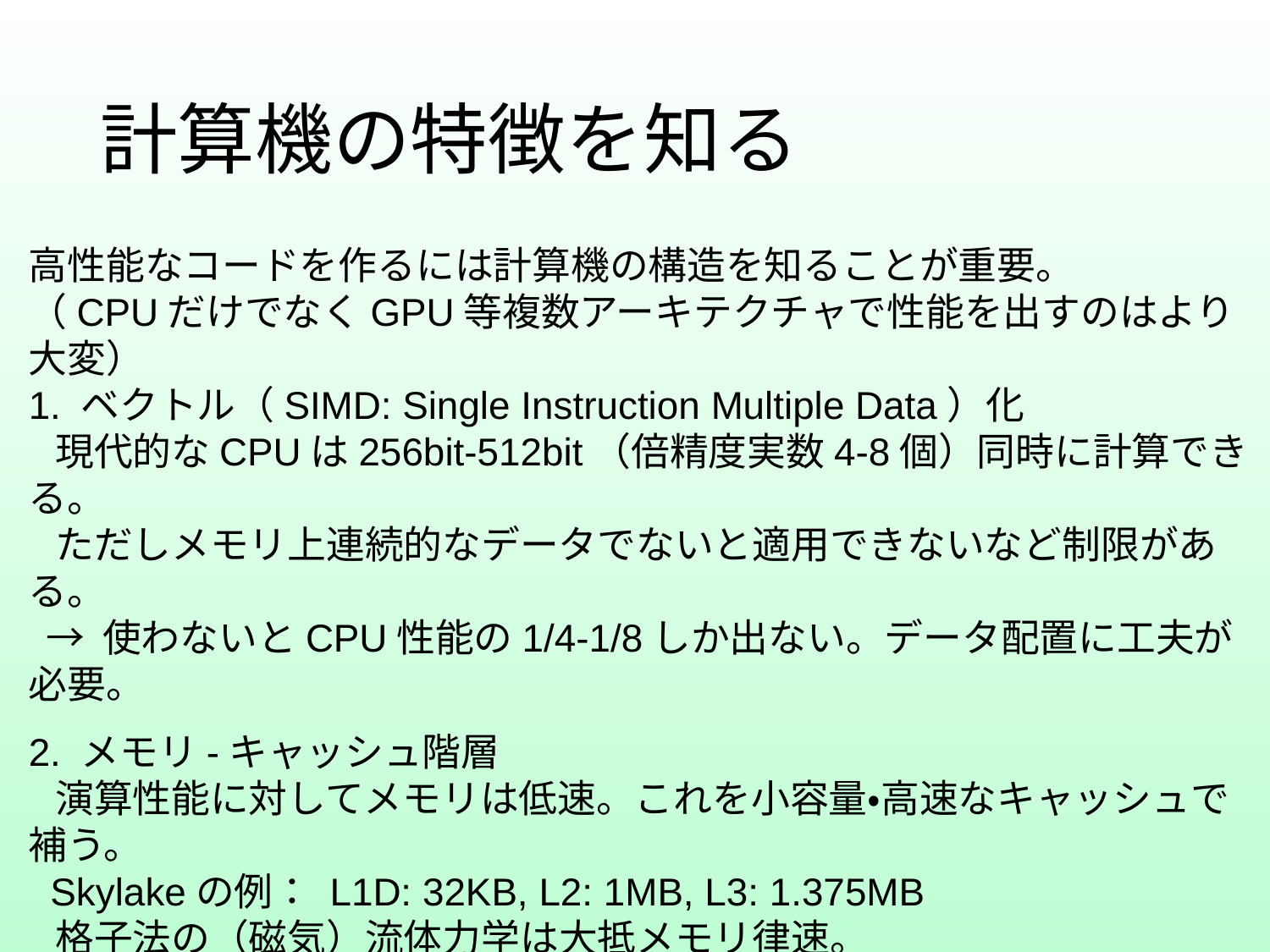

# 計算機の特徴を知る
高性能なコードを作るには計算機の構造を知ることが重要。
（CPUだけでなくGPU等複数アーキテクチャで性能を出すのはより大変）
1. ベクトル（SIMD: Single Instruction Multiple Data）化
  現代的なCPUは256bit-512bit（倍精度実数4-8個）同時に計算できる。
  ただしメモリ上連続的なデータでないと適用できないなど制限がある。
  → 使わないとCPU性能の1/4-1/8しか出ない。データ配置に工夫が必要。
2. メモリ-キャッシュ階層
  演算性能に対してメモリは低速。これを小容量・高速なキャッシュで補う。
  Skylakeの例： L1D: 32KB, L2: 1MB, L3: 1.375MB
  格子法の（磁気）流体力学は大抵メモリ律速。
  → キャッシュが有効に働くよう、データ配置に工夫が必要
3. ネットワーク（並列化）
  メモリと比べてネットワークは更に遅い（バンド幅・レイテンシ共に）
  通信は最低限に、かつ可能な限り隠蔽する